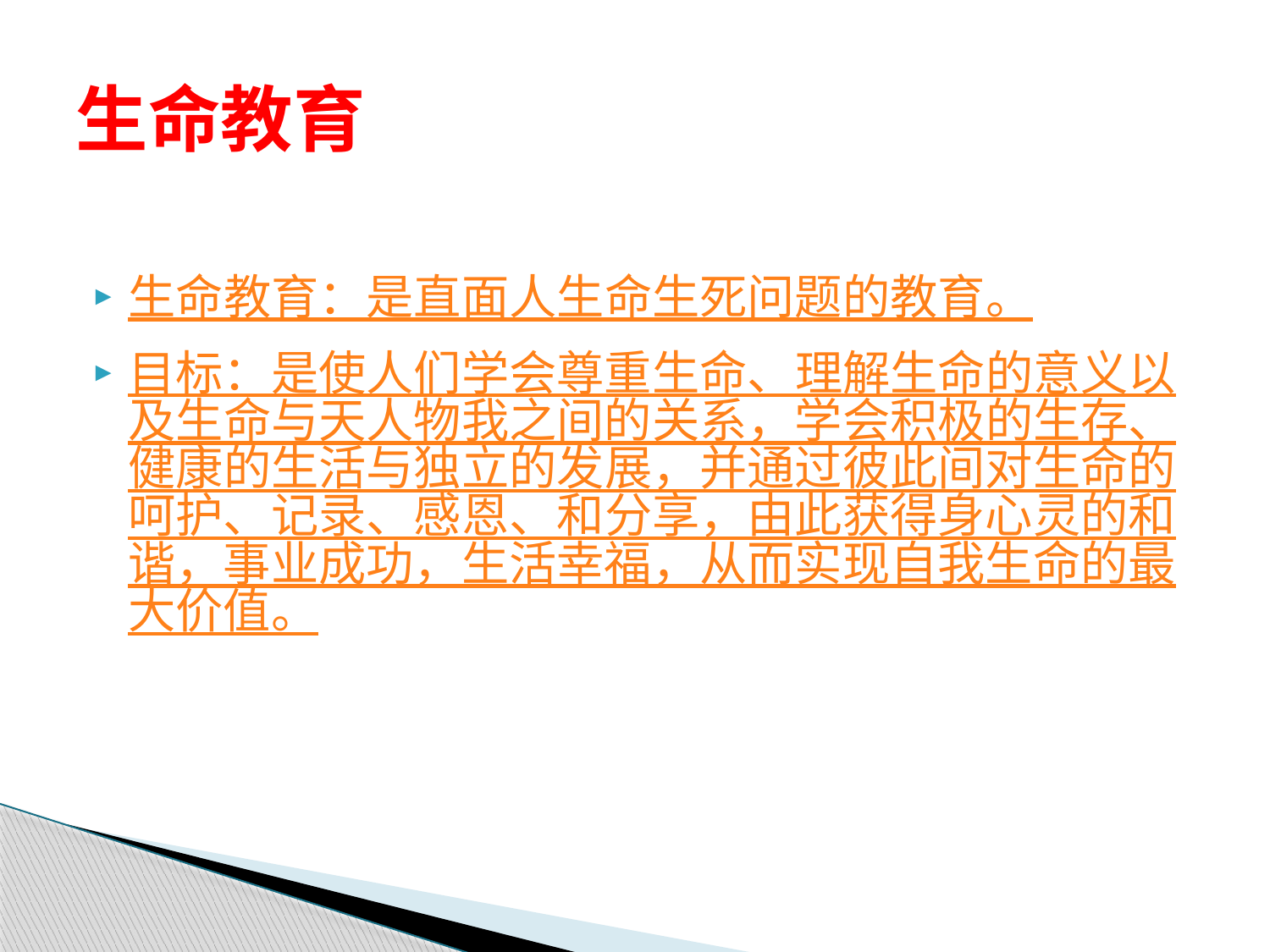

# 生命教育

生命教育：是直面人生命生死问题的教育。
目标：是使人们学会尊重生命、理解生命的意义以及生命与天人物我之间的关系，学会积极的生存、健康的生活与独立的发展，并通过彼此间对生命的呵护、记录、感恩、和分享，由此获得身心灵的和谐，事业成功，生活幸福，从而实现自我生命的最大价值。